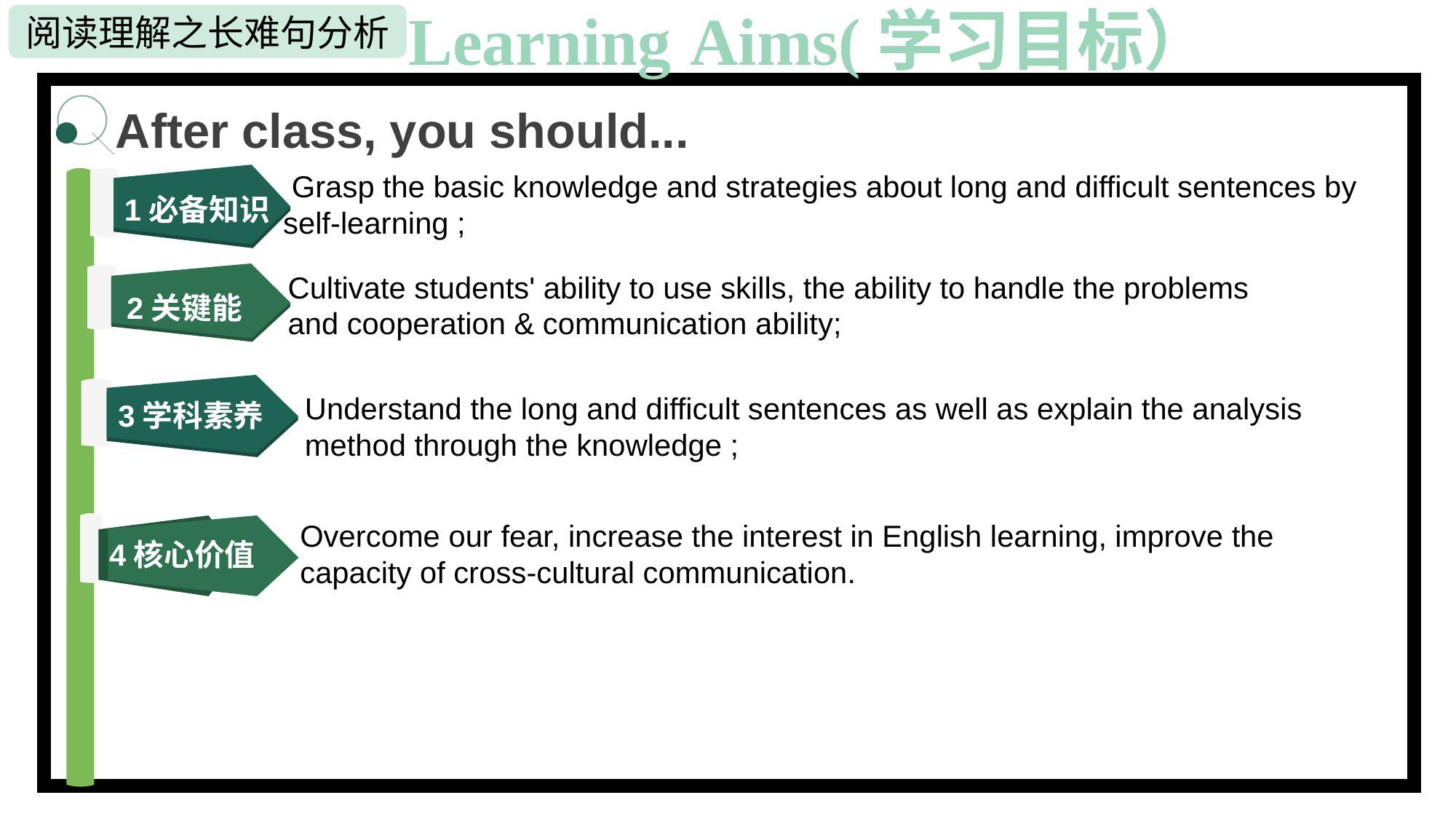

Learning Aims(学习目标）
After class, you should...
 Grasp the basic knowledge and strategies about long and difficult sentences by self-learning ;

1必备知识

Cultivate students' ability to use skills, the ability to handle the problems and cooperation & communication ability;

2关键能力

3学科素养
Understand the long and difficult sentences as well as explain the analysis method through the knowledge ;

Overcome our fear, increase the interest in English learning, improve the capacity of cross-cultural communication.

4核心价值